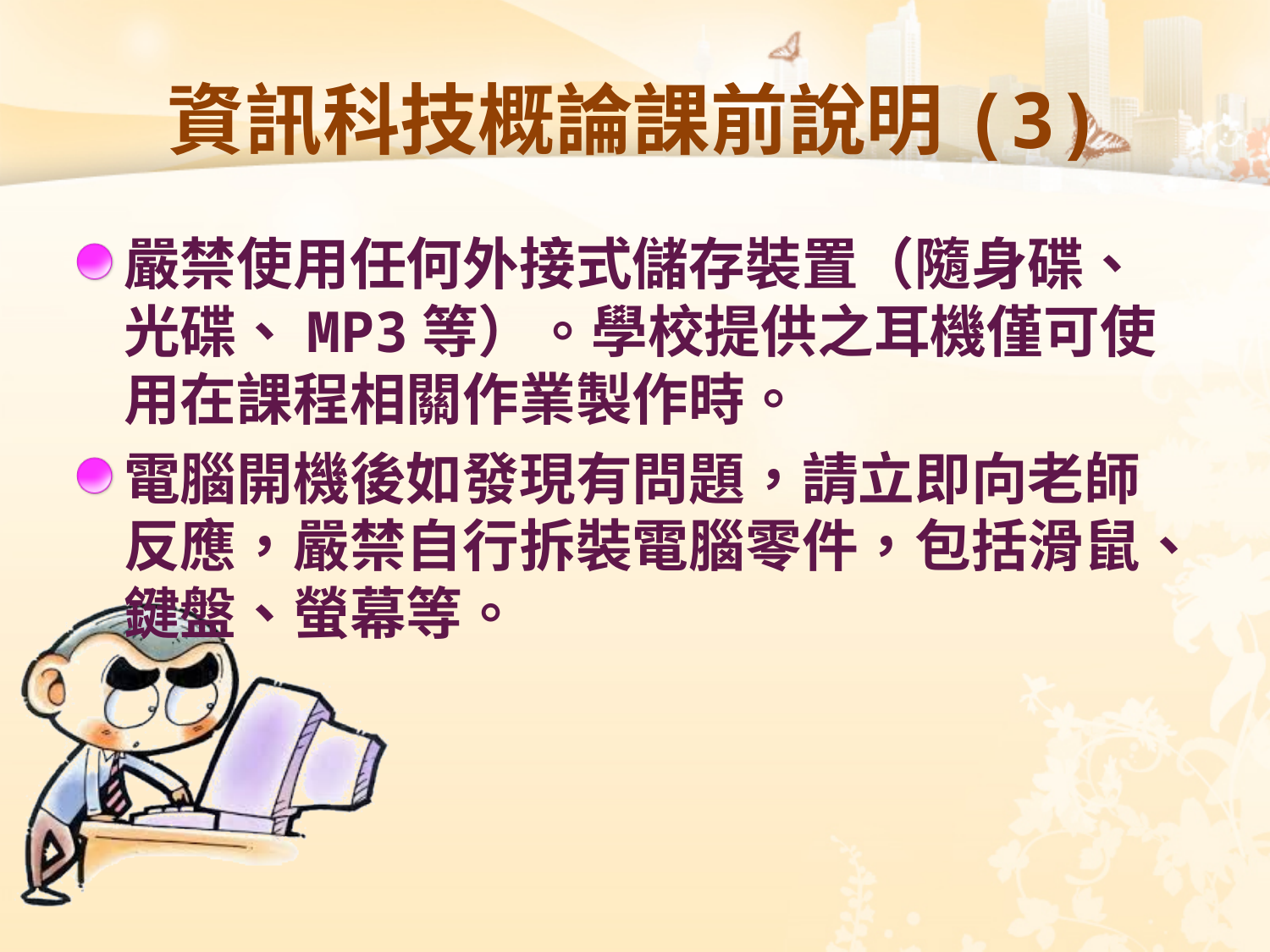

# 資訊科技概論課前說明(3)
嚴禁使用任何外接式儲存裝置（隨身碟、光碟、MP3等）。學校提供之耳機僅可使用在課程相關作業製作時。
電腦開機後如發現有問題，請立即向老師反應，嚴禁自行拆裝電腦零件，包括滑鼠、鍵盤、螢幕等。